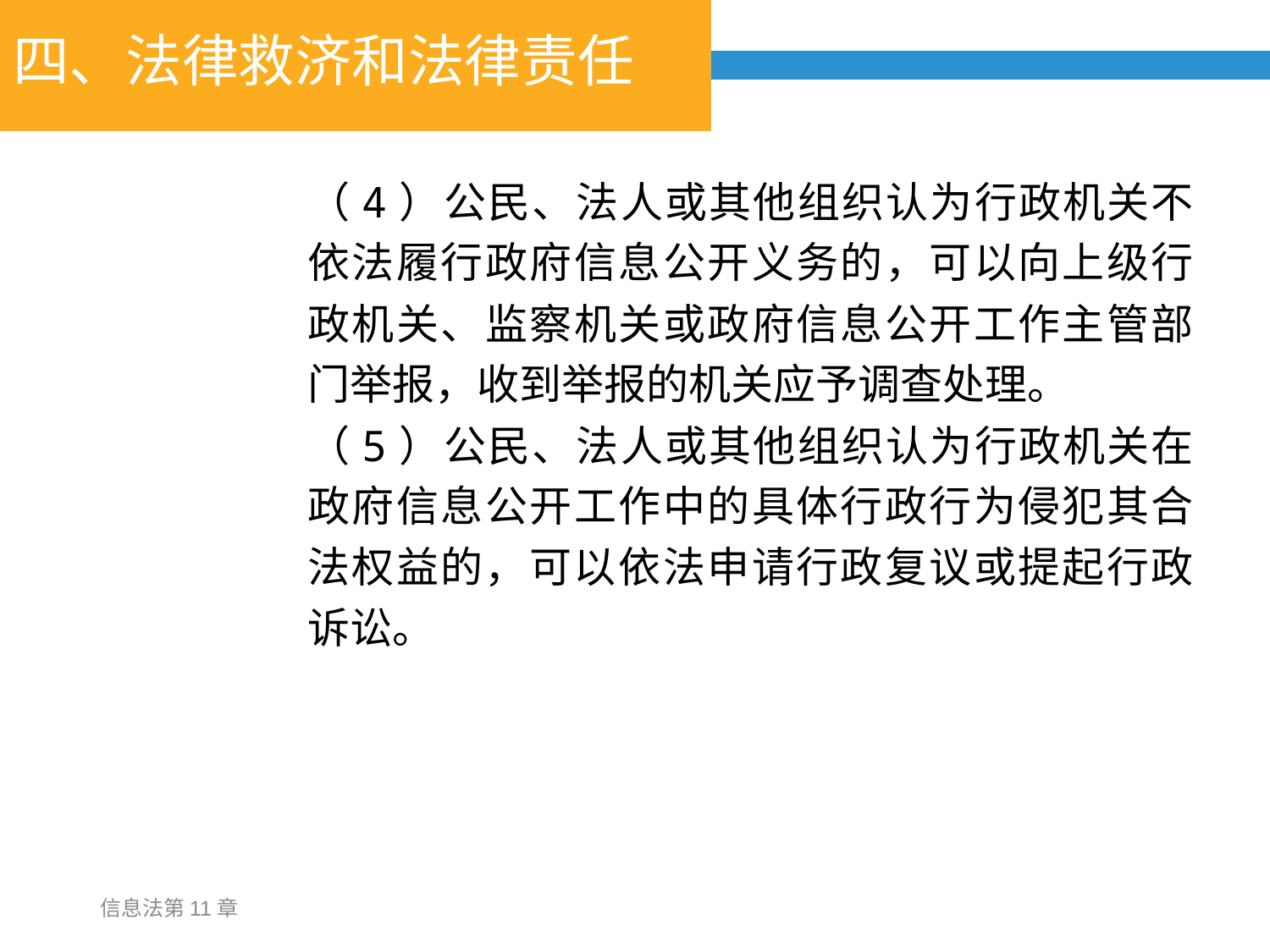

# 四、法律救济和法律责任
（4）公民、法人或其他组织认为行政机关不依法履行政府信息公开义务的，可以向上级行政机关、监察机关或政府信息公开工作主管部门举报，收到举报的机关应予调查处理。
（5）公民、法人或其他组织认为行政机关在政府信息公开工作中的具体行政行为侵犯其合法权益的，可以依法申请行政复议或提起行政诉讼。

信息法第11章